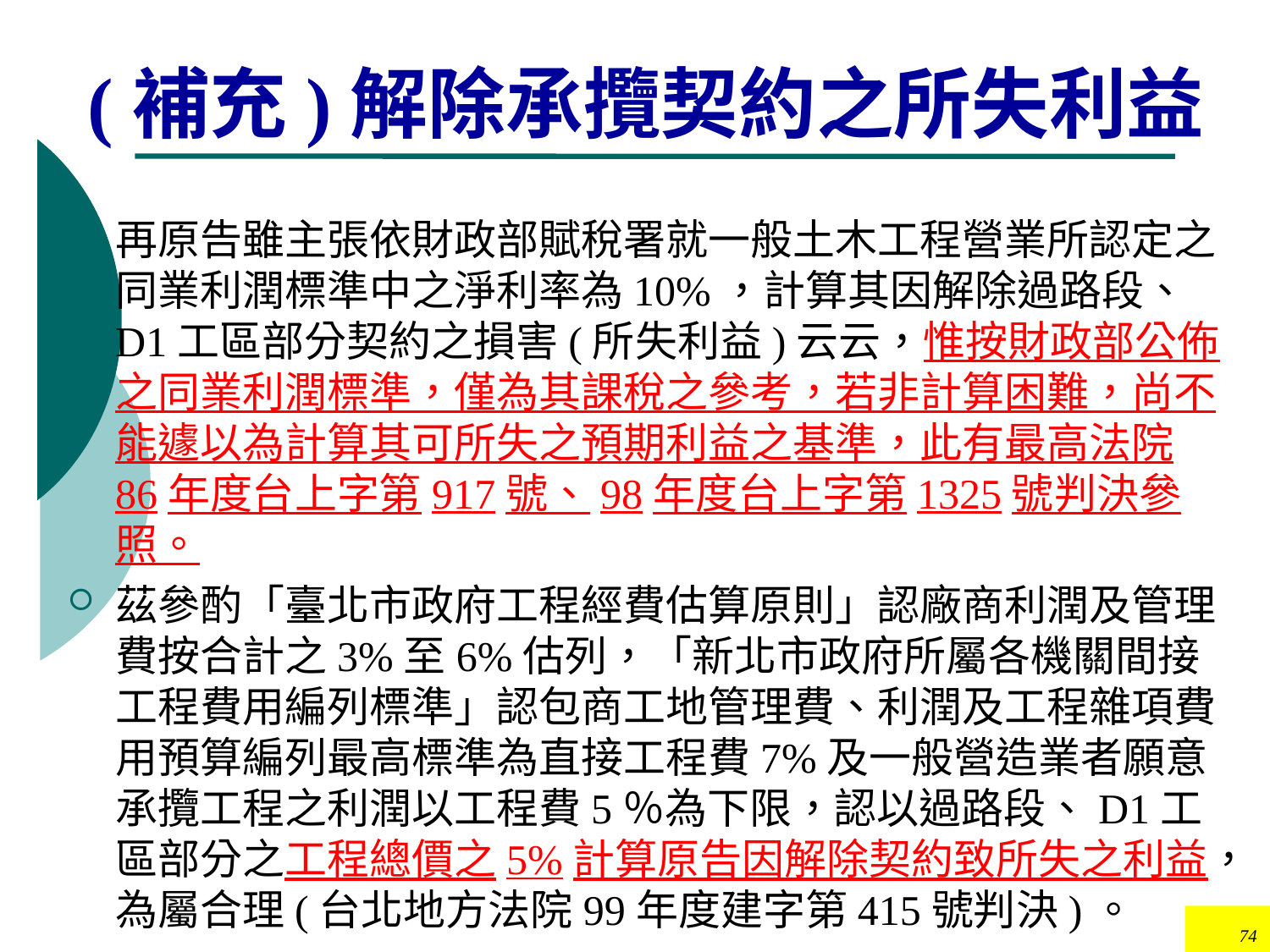

# (補充)解除承攬契約之所失利益
再原告雖主張依財政部賦稅署就一般土木工程營業所認定之同業利潤標準中之淨利率為10%，計算其因解除過路段、D1工區部分契約之損害(所失利益)云云，惟按財政部公佈之同業利潤標準，僅為其課稅之參考，若非計算困難，尚不能遽以為計算其可所失之預期利益之基準，此有最高法院86年度台上字第917號、98年度台上字第1325號判決參照。
茲參酌「臺北市政府工程經費估算原則」認廠商利潤及管理費按合計之3%至6%估列，「新北市政府所屬各機關間接工程費用編列標準」認包商工地管理費、利潤及工程雜項費用預算編列最高標準為直接工程費7%及一般營造業者願意承攬工程之利潤以工程費5％為下限，認以過路段、D1工區部分之工程總價之5%計算原告因解除契約致所失之利益，為屬合理(台北地方法院99年度建字第415號判決)。
74